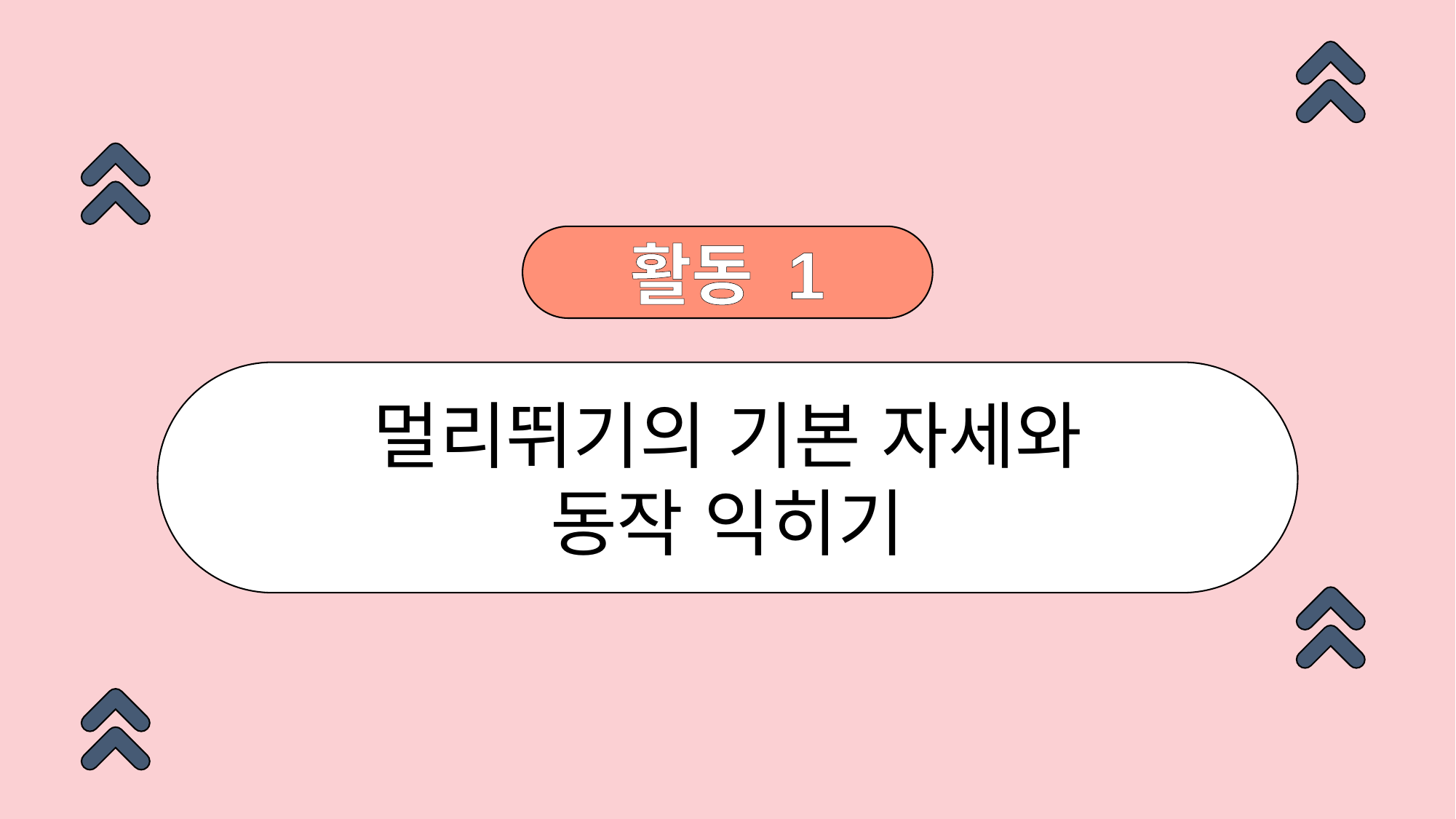

활동 1
멀리뛰기의 기본 자세와
동작 익히기